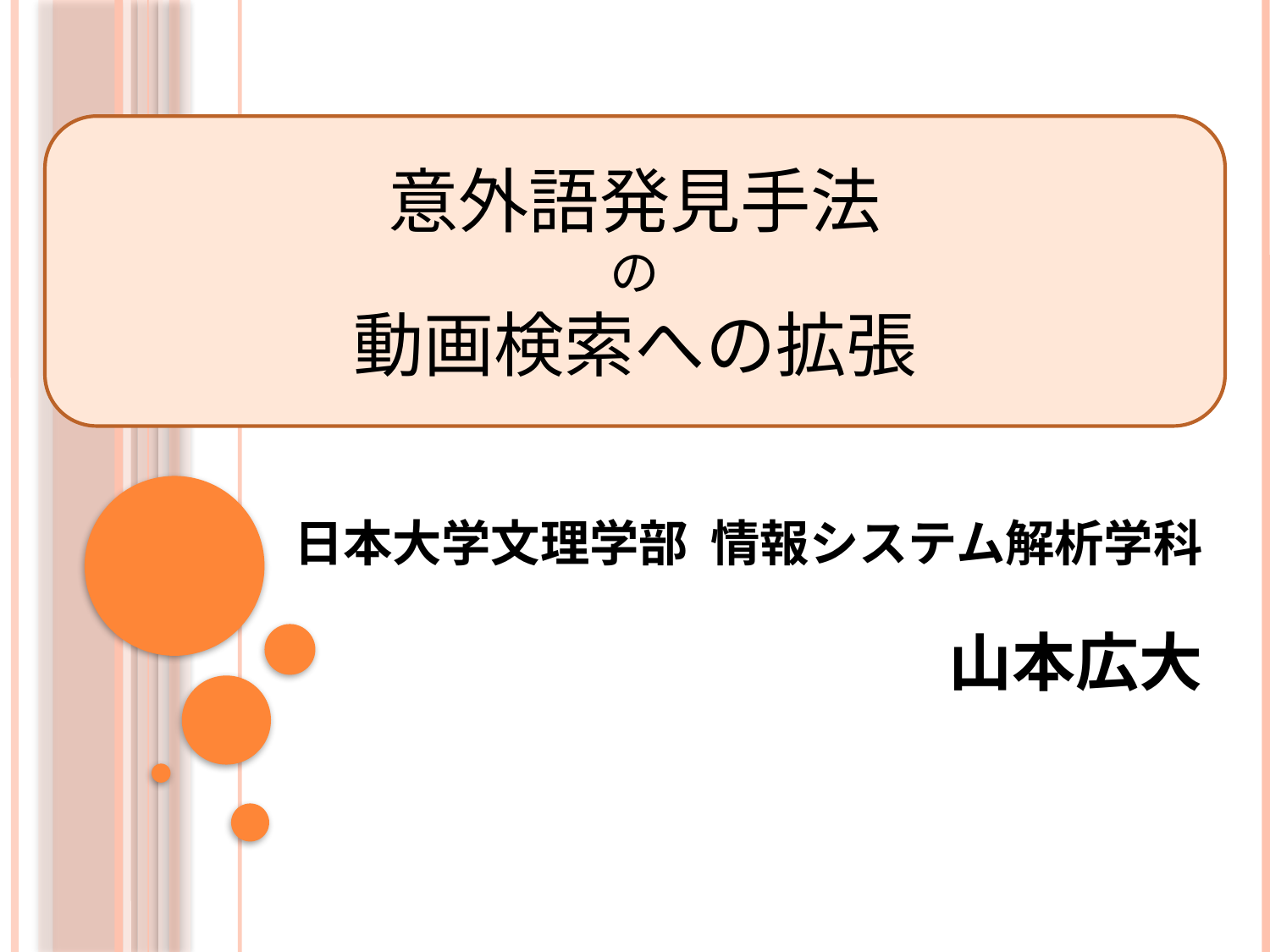

意外語発見手法
の
動画検索への拡張
日本大学文理学部  情報システム解析学科

山本広大